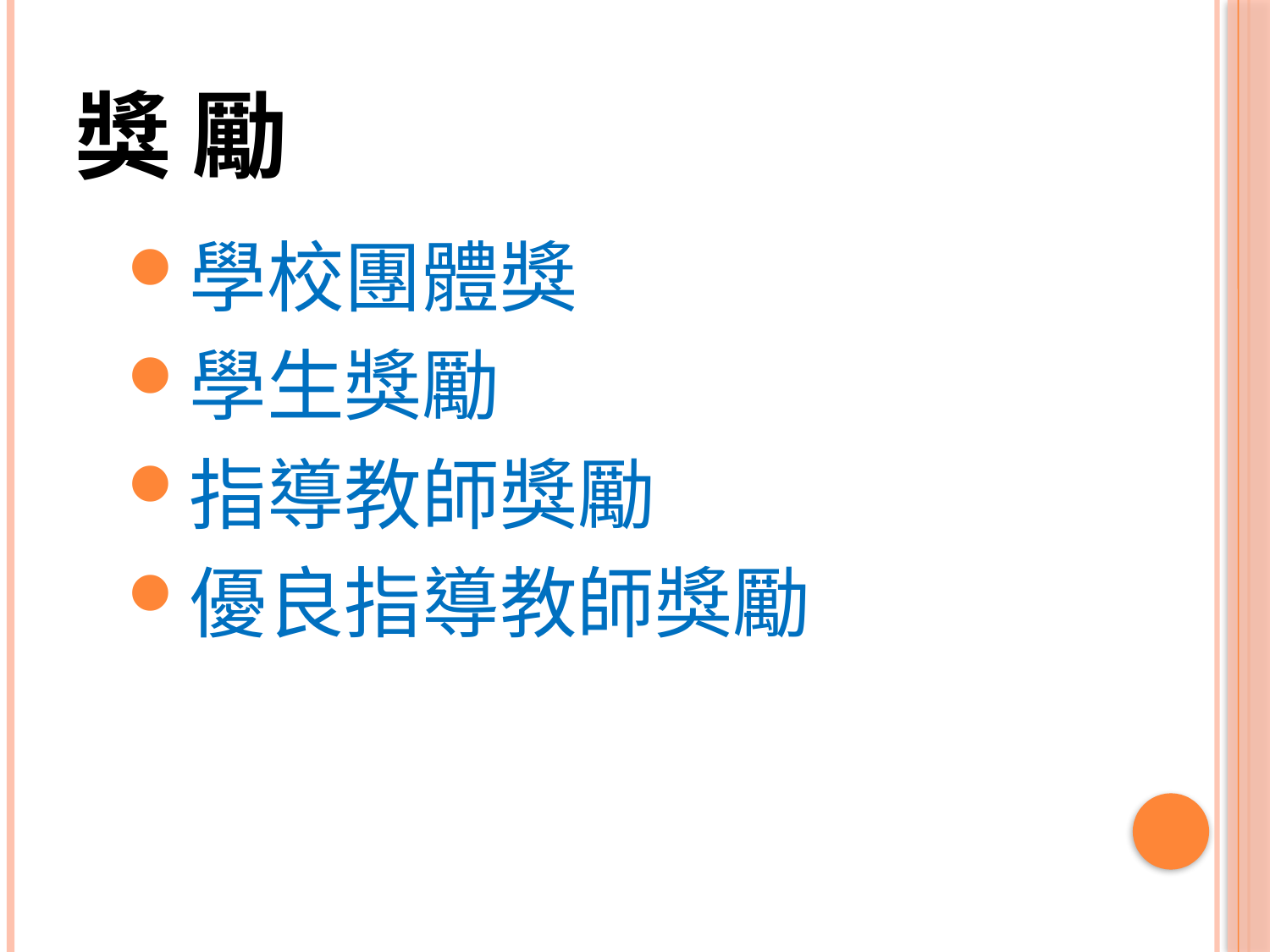

# 獎 勵
學校團體獎
學生獎勵
指導教師獎勵
優良指導教師獎勵